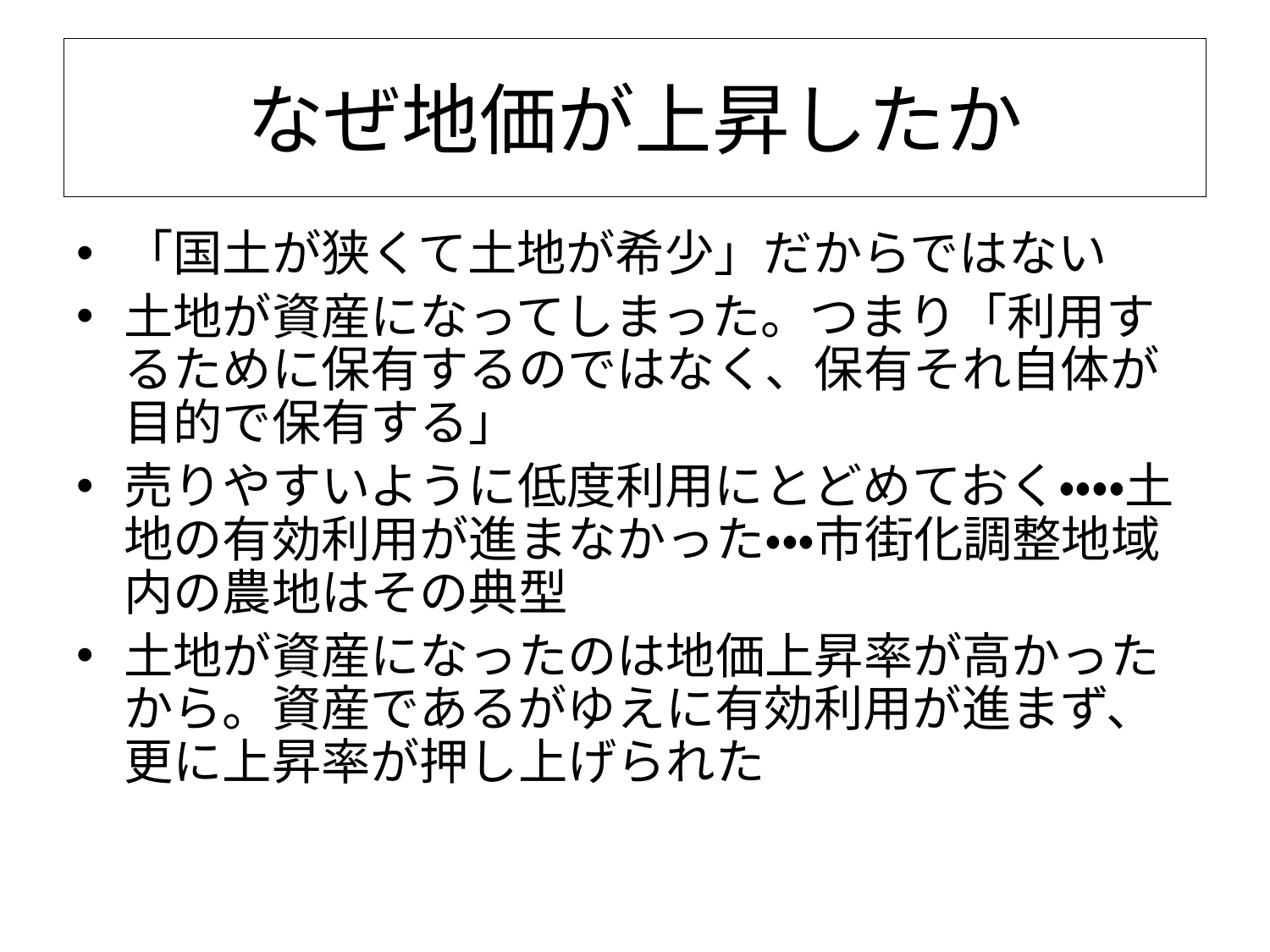

# なぜ地価が上昇したか
「国土が狭くて土地が希少」だからではない
土地が資産になってしまった。つまり「利用するために保有するのではなく、保有それ自体が目的で保有する」
売りやすいように低度利用にとどめておく・・・・土地の有効利用が進まなかった・・・市街化調整地域内の農地はその典型
土地が資産になったのは地価上昇率が高かったから。資産であるがゆえに有効利用が進まず、更に上昇率が押し上げられた